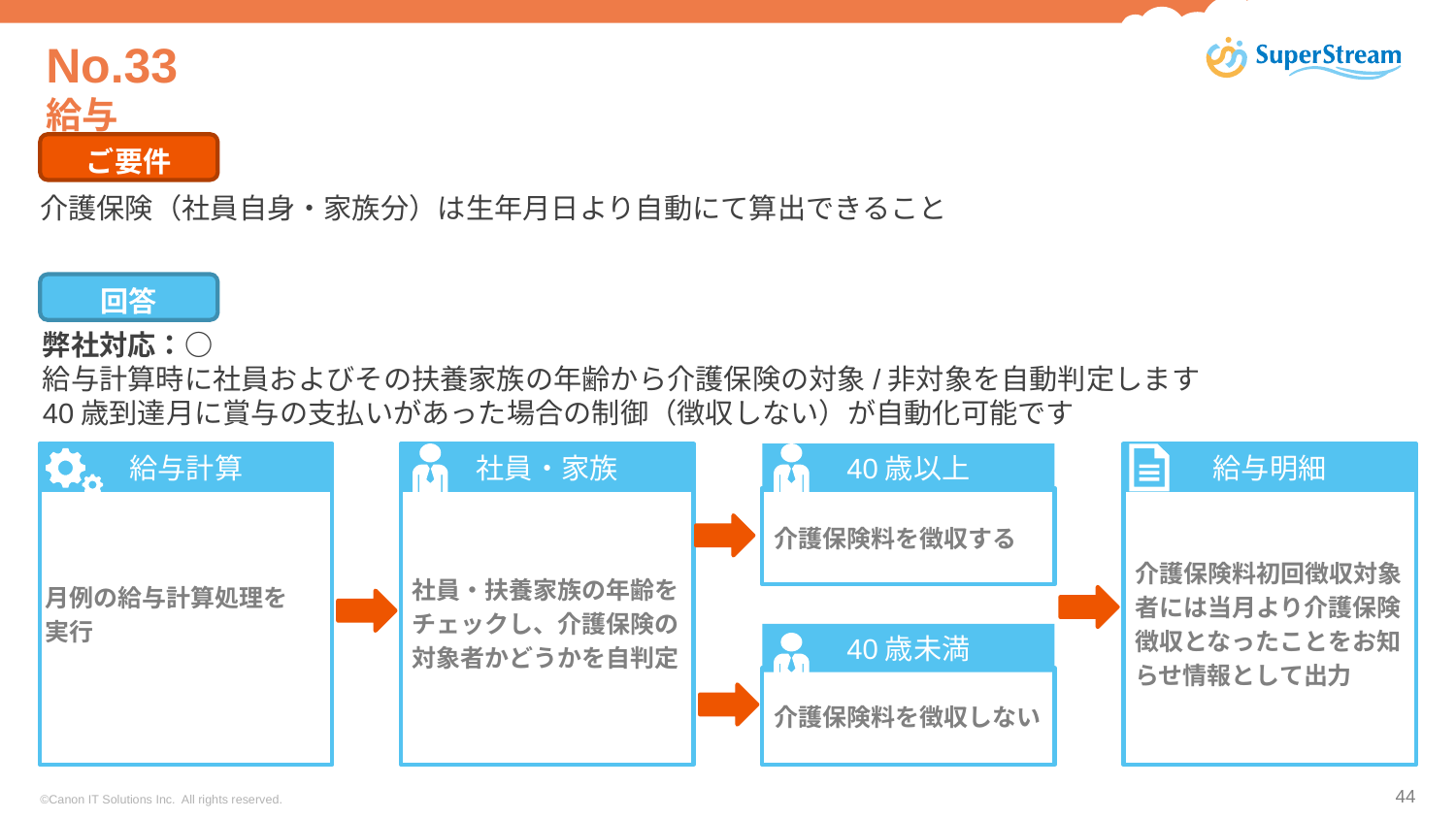

# No.33 給与
ご要件
介護保険（社員自身・家族分）は生年月日より自動にて算出できること

回答
弊社対応：○
給与計算時に社員およびその扶養家族の年齢から介護保険の対象/非対象を自動判定します
40歳到達月に賞与の支払いがあった場合の制御（徴収しない）が自動化可能です

給与計算

社員・家族

40歳以上

給与明細

介護保険料を徴収する
介護保険料初回徴収対象
者には当月より介護保険
徴収となったことをお知
らせ情報として出力
社員・扶養家族の年齢を
チェックし、介護保険の
対象者かどうかを自判定
月例の給与計算処理を
実行

40歳未満

介護保険料を徴収しない
©Canon IT Solutions Inc.  All rights reserved.
44